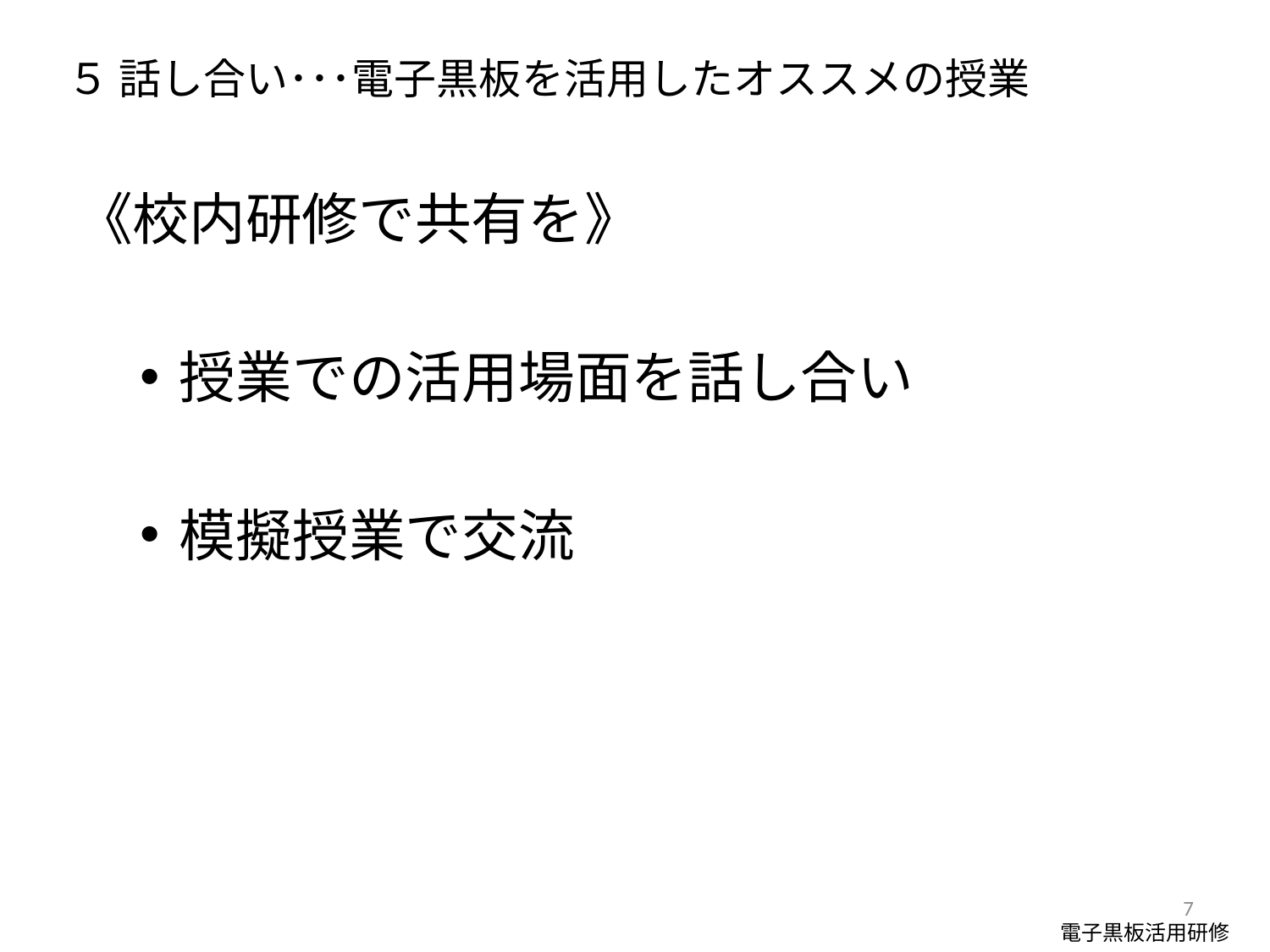

５ 話し合い･･･電子黒板を活用したオススメの授業
《校内研修で共有を》

授業での活用場面を話し合い

模擬授業で交流
7
電子黒板活用研修